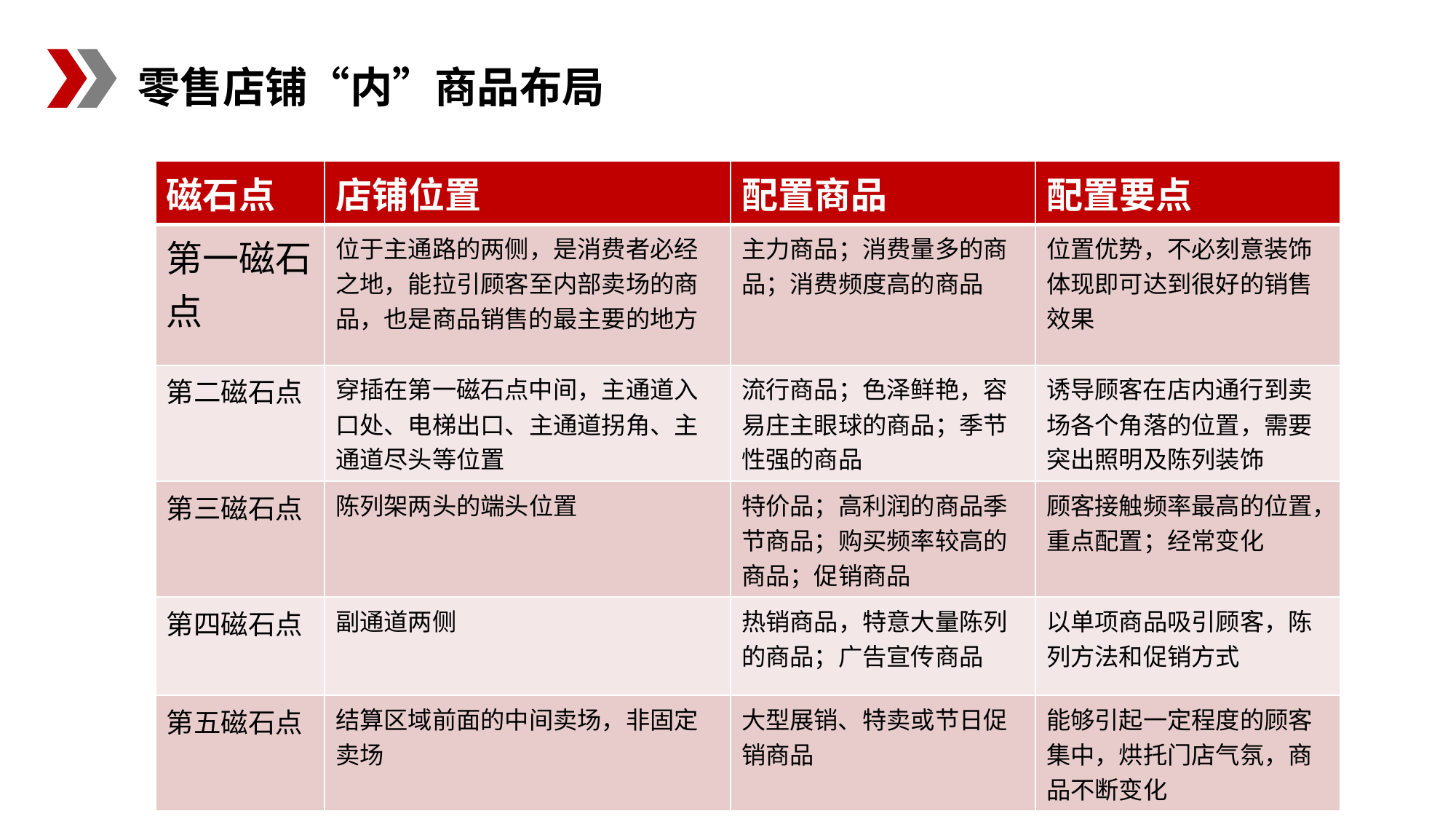

零售店铺“内”商品布局

| 磁石点 | 店铺位置 | 配置商品 | 配置要点 |
| --- | --- | --- | --- |
| 第一磁石点 | 位于主通路的两侧，是消费者必经之地，能拉引顾客至内部卖场的商品，也是商品销售的最主要的地方 | 主力商品；消费量多的商品；消费频度高的商品 | 位置优势，不必刻意装饰体现即可达到很好的销售效果 |
| 第二磁石点 | 穿插在第一磁石点中间，主通道入口处、电梯出口、主通道拐角、主通道尽头等位置 | 流行商品；色泽鲜艳，容易庄主眼球的商品；季节性强的商品 | 诱导顾客在店内通行到卖场各个角落的位置，需要突出照明及陈列装饰 |
| 第三磁石点 | 陈列架两头的端头位置 | 特价品；高利润的商品季节商品；购买频率较高的商品；促销商品 | 顾客接触频率最高的位置，重点配置；经常变化 |
| 第四磁石点 | 副通道两侧 | 热销商品，特意大量陈列的商品；广告宣传商品 | 以单项商品吸引顾客，陈列方法和促销方式 |
| 第五磁石点 | 结算区域前面的中间卖场，非固定卖场 | 大型展销、特卖或节日促销商品 | 能够引起一定程度的顾客集中，烘托门店气氛，商品不断变化 |